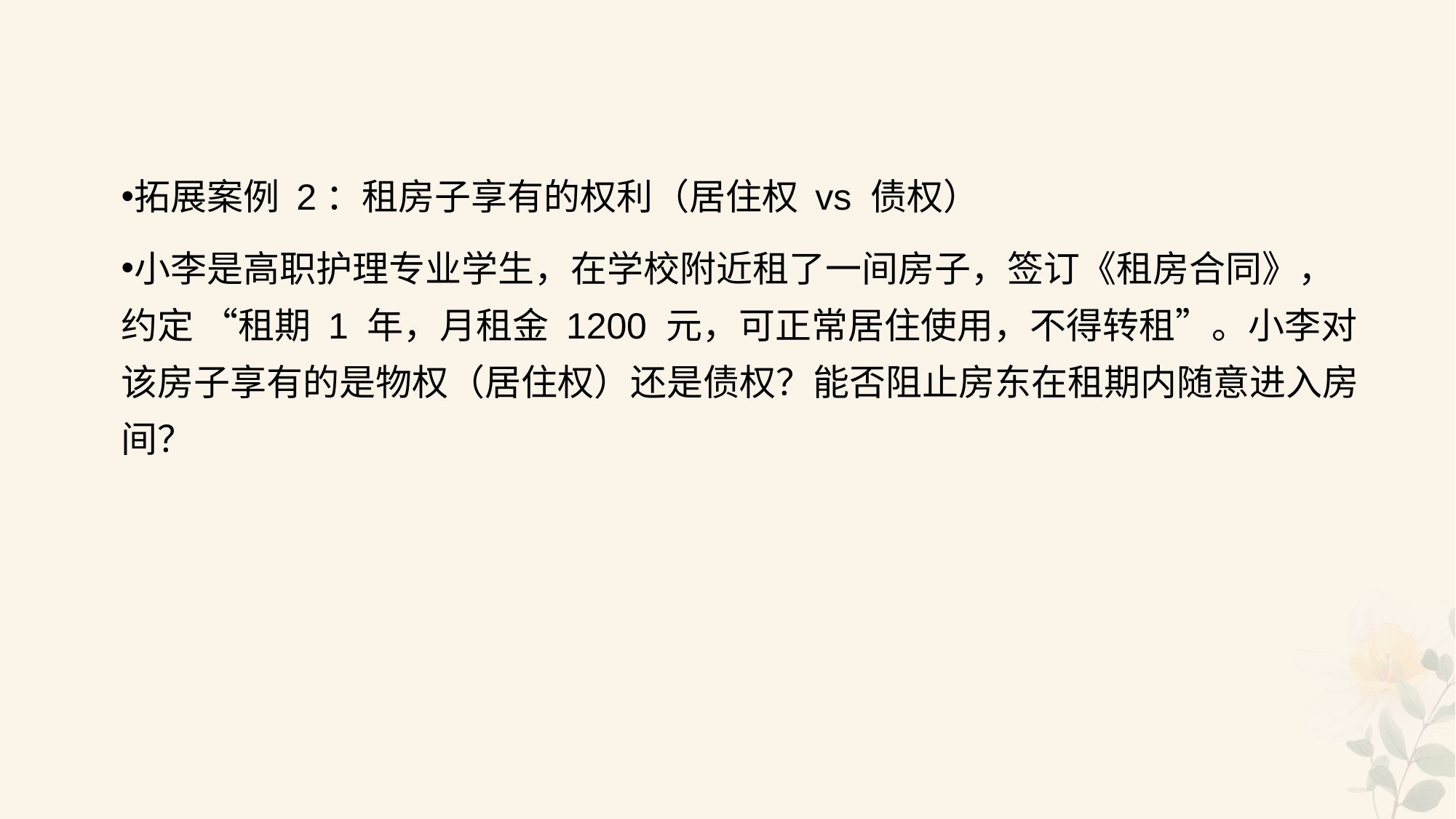

#
拓展案例 2：租房子享有的权利（居住权 vs 债权）
小李是高职护理专业学生，在学校附近租了一间房子，签订《租房合同》，约定 “租期 1 年，月租金 1200 元，可正常居住使用，不得转租”。小李对该房子享有的是物权（居住权）还是债权？能否阻止房东在租期内随意进入房间？